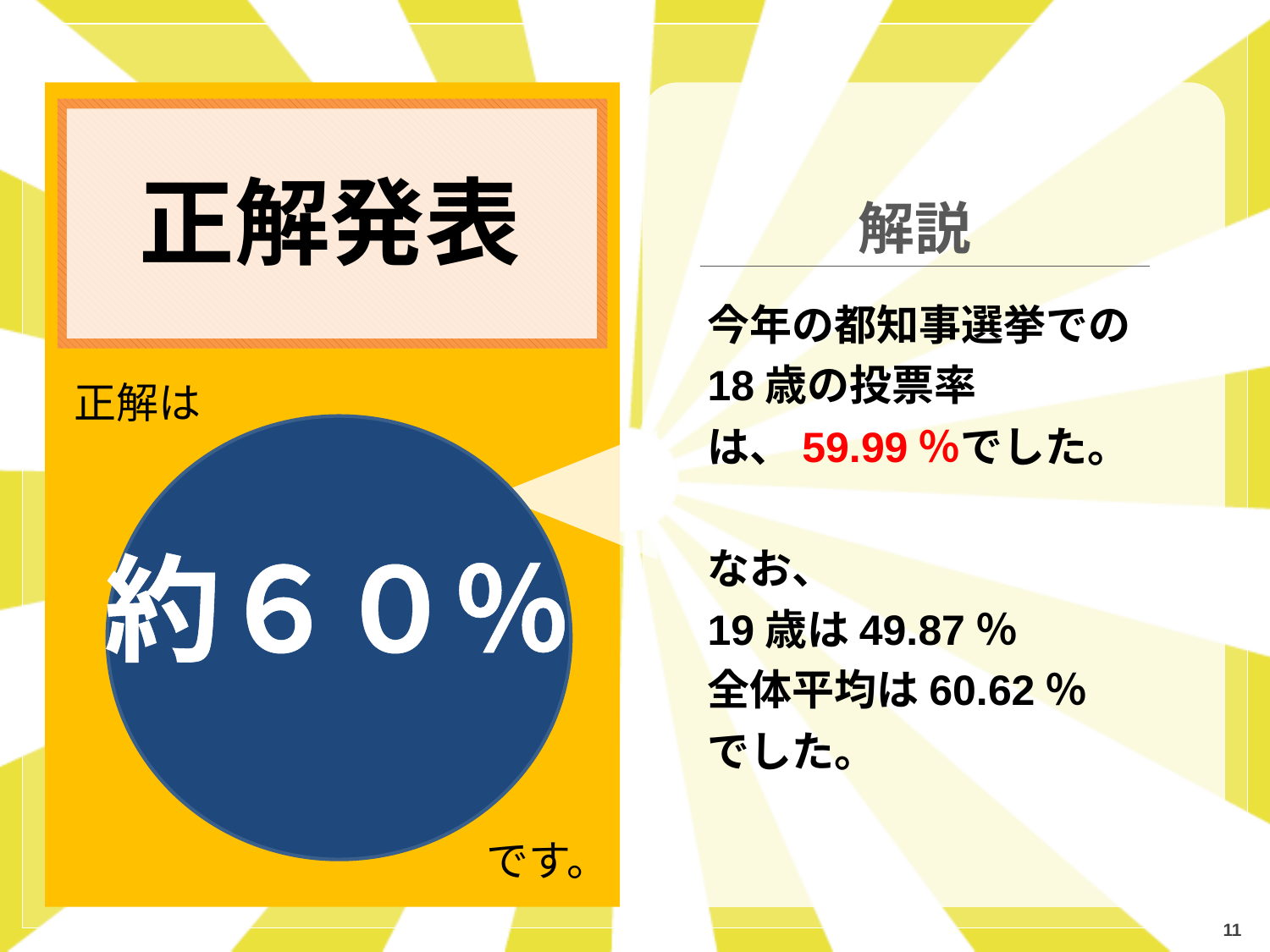

正解発表
解説
今年の都知事選挙での18歳の投票率は、59.99％でした。

なお、
19歳は49.87％
全体平均は60.62％
でした。

正解は

約６０％
です。
11